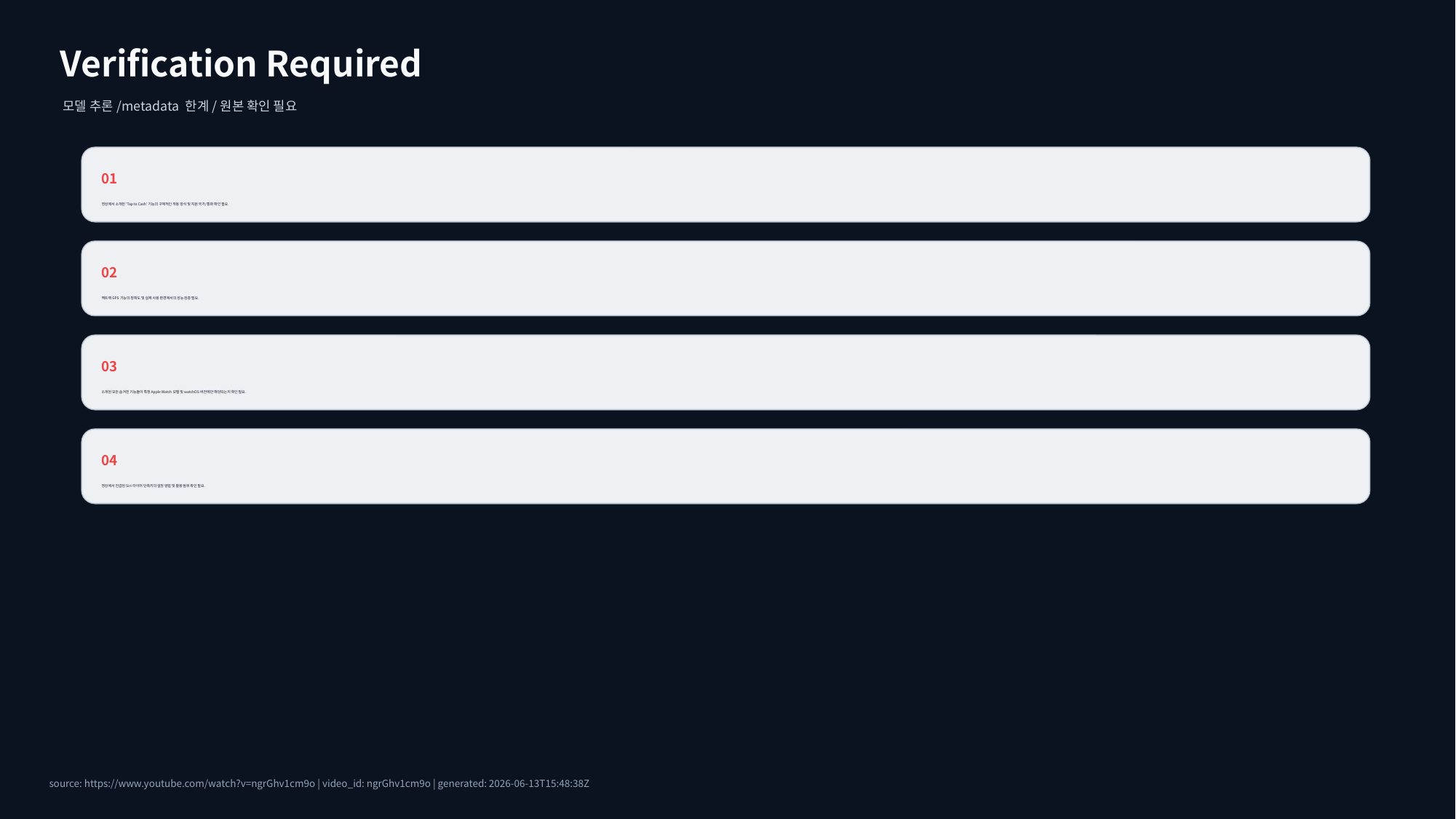

Verification Required
모델 추론/metadata 한계/원본 확인 필요

01
영상에서 소개된 'Tap to Cash' 기능의 구체적인 작동 방식 및 지원 국가/통화 확인 필요.

02
백트랙 GPS 기능의 정확도 및 실제 사용 환경에서의 성능 검증 필요.

03
소개된 모든 숨겨진 기능들이 특정 Apple Watch 모델 및 watchOS 버전에만 해당되는지 확인 필요.

04
영상에서 언급된 Siri 타이머 단축키의 설정 방법 및 활용 범위 확인 필요.
source: https://www.youtube.com/watch?v=ngrGhv1cm9o | video_id: ngrGhv1cm9o | generated: 2026-06-13T15:48:38Z